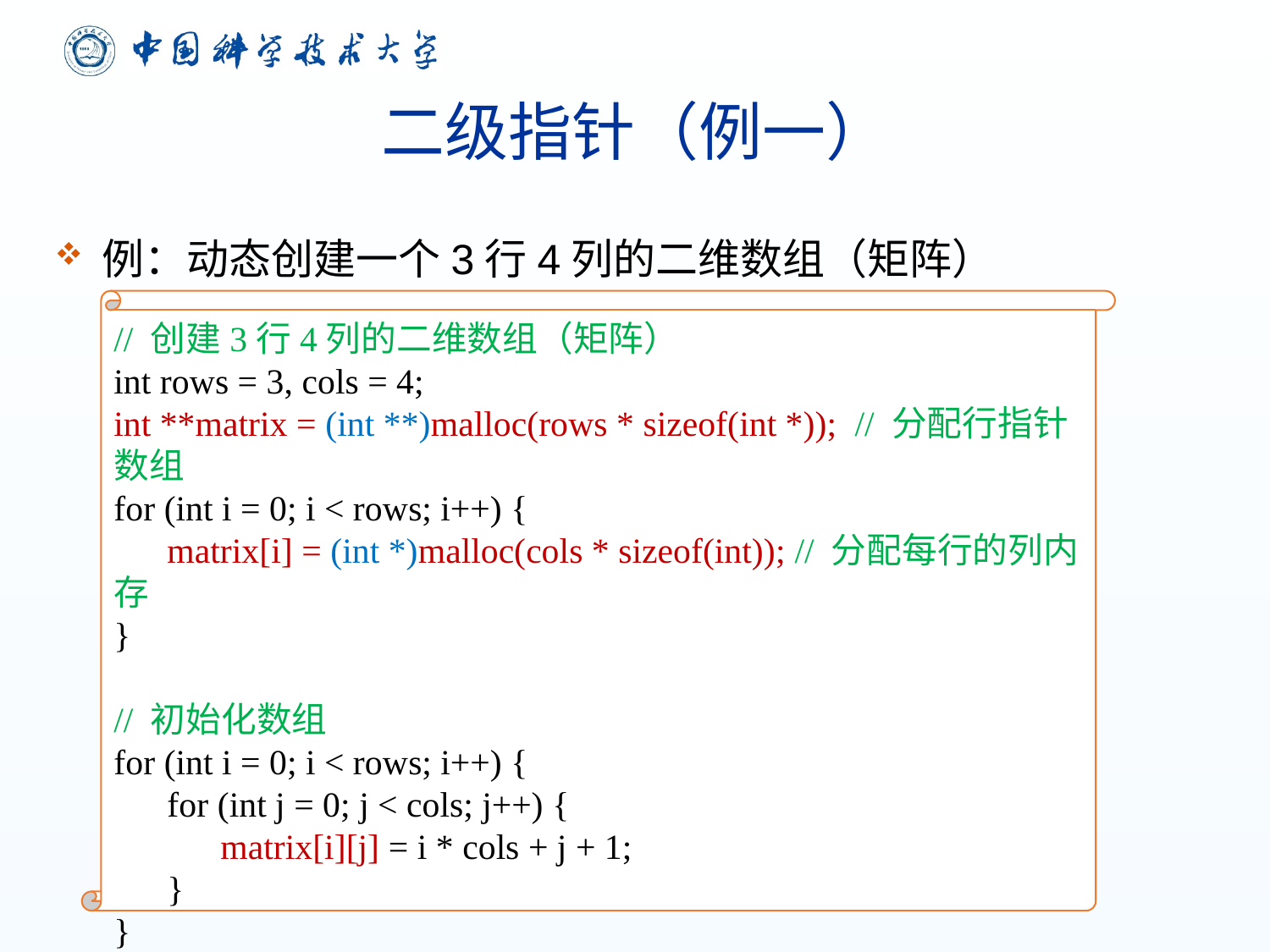

# 二级指针（例一）
例：动态创建一个3行4列的二维数组（矩阵）
// 创建3行4列的二维数组（矩阵）
int rows = 3, cols = 4;
int **matrix = (int **)malloc(rows * sizeof(int *));  // 分配行指针数组
for (int i = 0; i < rows; i++) {
      matrix[i] = (int *)malloc(cols * sizeof(int)); // 分配每行的列内存
}

// 初始化数组
for (int i = 0; i < rows; i++) {
      for (int j = 0; j < cols; j++) {
            matrix[i][j] = i * cols + j + 1;
      }
}